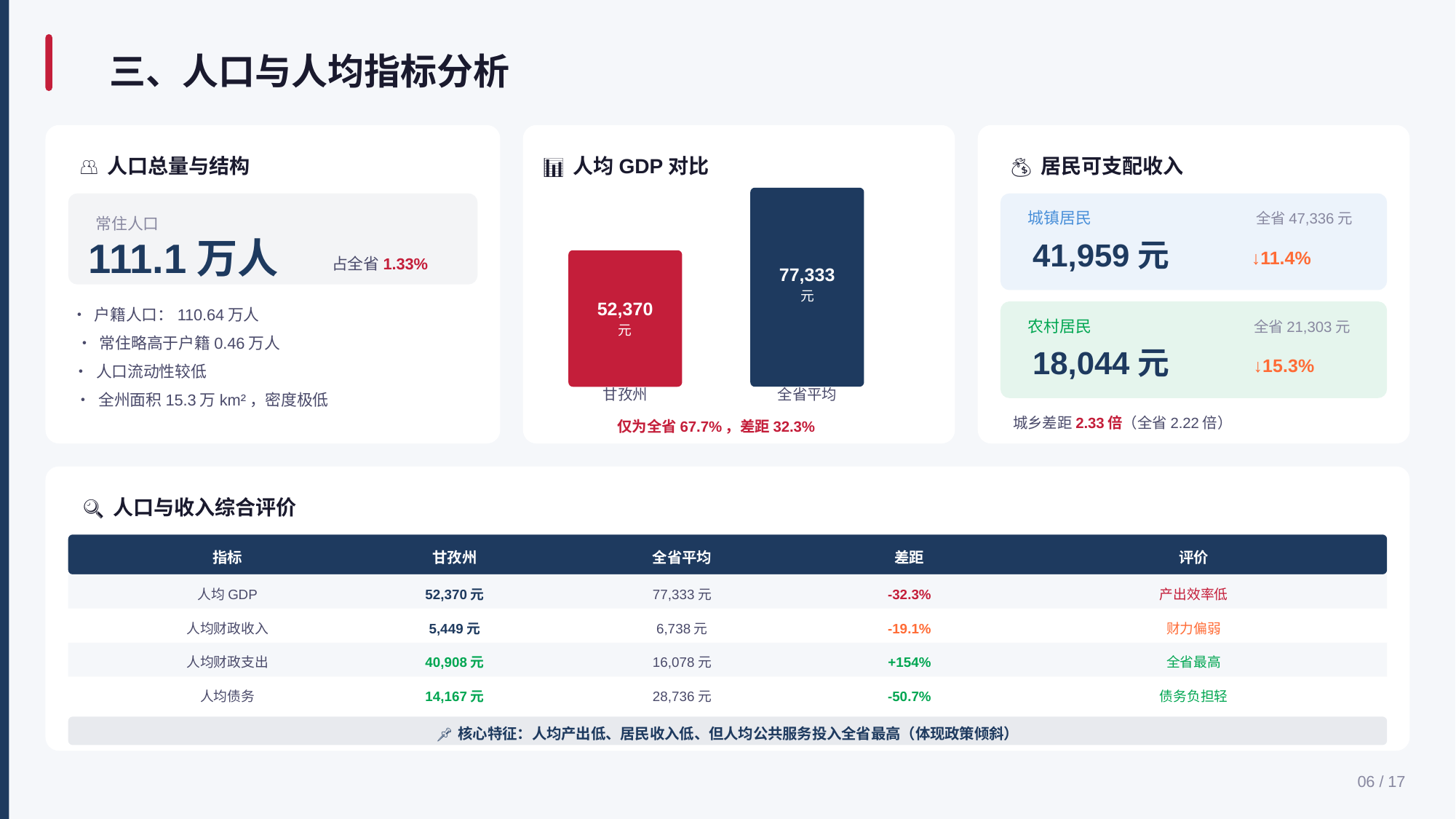

三、人口与人均指标分析

👥 人口总量与结构

常住人口
111.1万人
占全省1.33%
• 户籍人口：110.64万人
• 常住略高于户籍0.46万人
• 人口流动性较低
• 全州面积15.3万km²，密度极低

📊 人均GDP对比

77,333
元
52,370
元
甘孜州
全省平均
仅为全省67.7%，差距32.3%

💰 居民可支配收入

城镇居民
全省47,336元
41,959元
↓11.4%

农村居民
全省21,303元
18,044元
↓15.3%
城乡差距2.33倍（全省2.22倍）

🔍 人口与收入综合评价

指标
甘孜州
全省平均
差距
评价

人均GDP
52,370元
77,333元
-32.3%
产出效率低

人均财政收入
5,449元
6,738元
-19.1%
财力偏弱

人均财政支出
40,908元
16,078元
+154%
全省最高

人均债务
14,167元
28,736元
-50.7%
债务负担轻

📌 核心特征：人均产出低、居民收入低、但人均公共服务投入全省最高（体现政策倾斜）
06 / 17